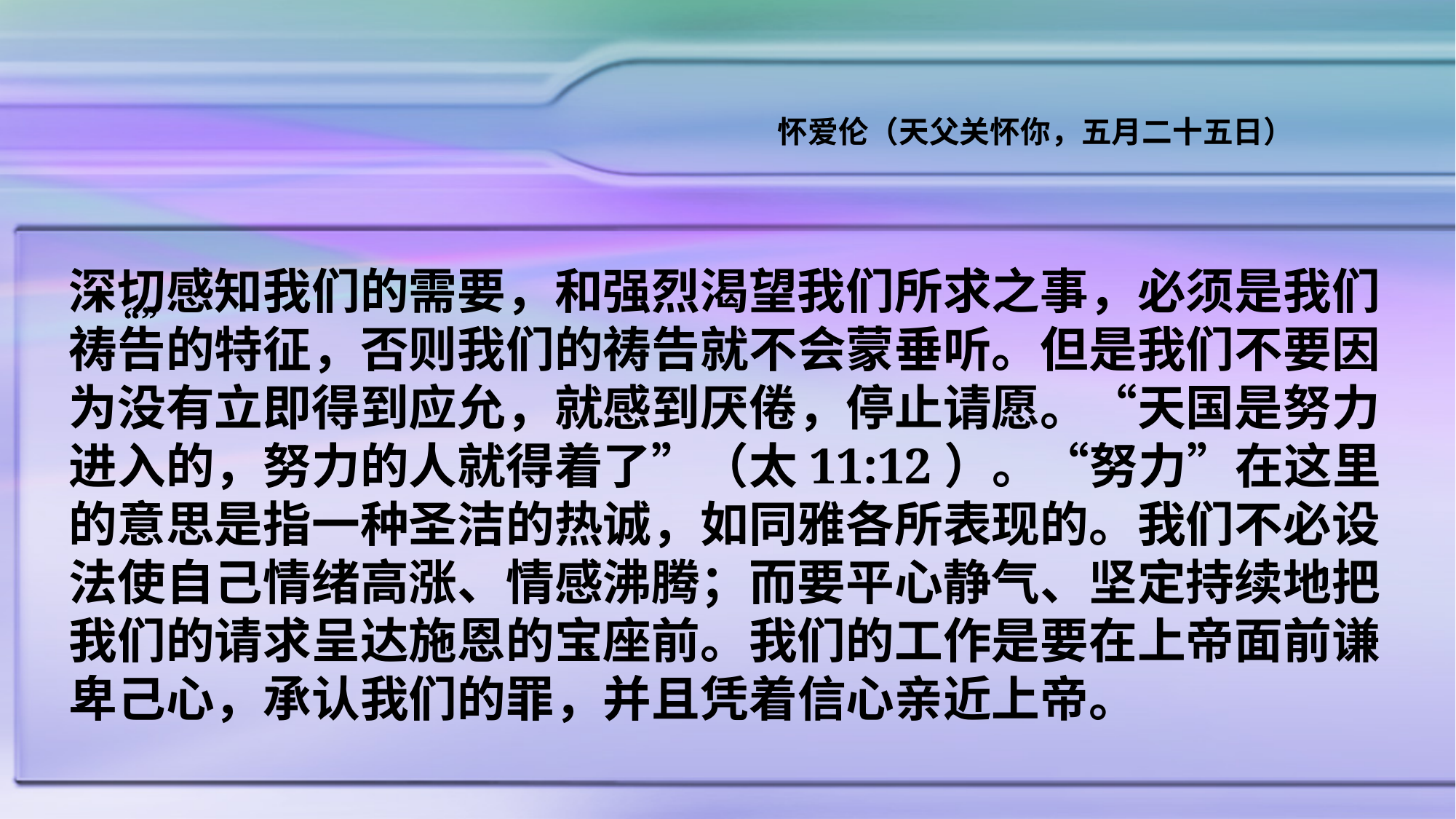

怀爱伦（天父关怀你，五月二十五日）
深切感知我们的需要，和强烈渴望我们所求之事，必须是我们祷告的特征，否则我们的祷告就不会蒙垂听。但是我们不要因为没有立即得到应允，就感到厌倦，停止请愿。“天国是努力进入的，努力的人就得着了”（太11:12）。“努力”在这里的意思是指一种圣洁的热诚，如同雅各所表现的。我们不必设法使自己情绪高涨、情感沸腾；而要平心静气、坚定持续地把我们的请求呈达施恩的宝座前。我们的工作是要在上帝面前谦卑己心，承认我们的罪，并且凭着信心亲近上帝。
“”